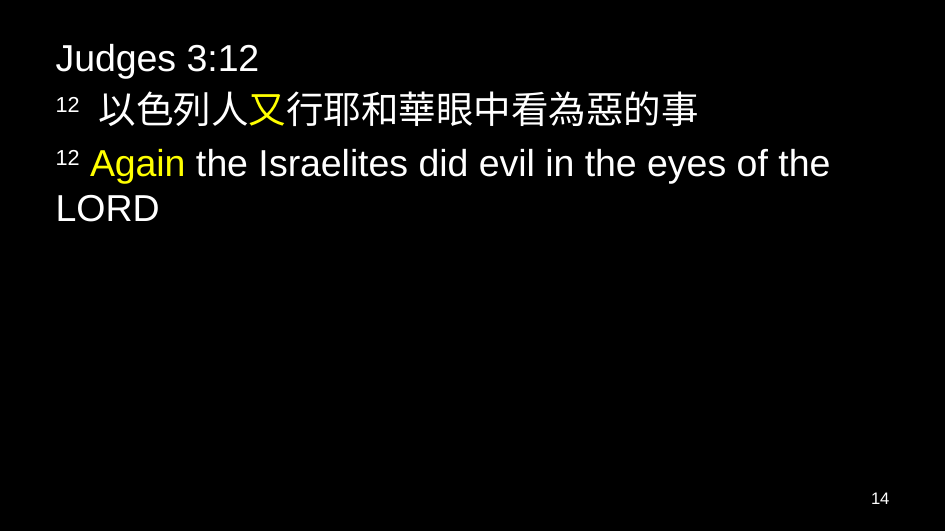

Judges 3:12
12 以色列人又行耶和華眼中看為惡的事
12 Again the Israelites did evil in the eyes of the Lord

14